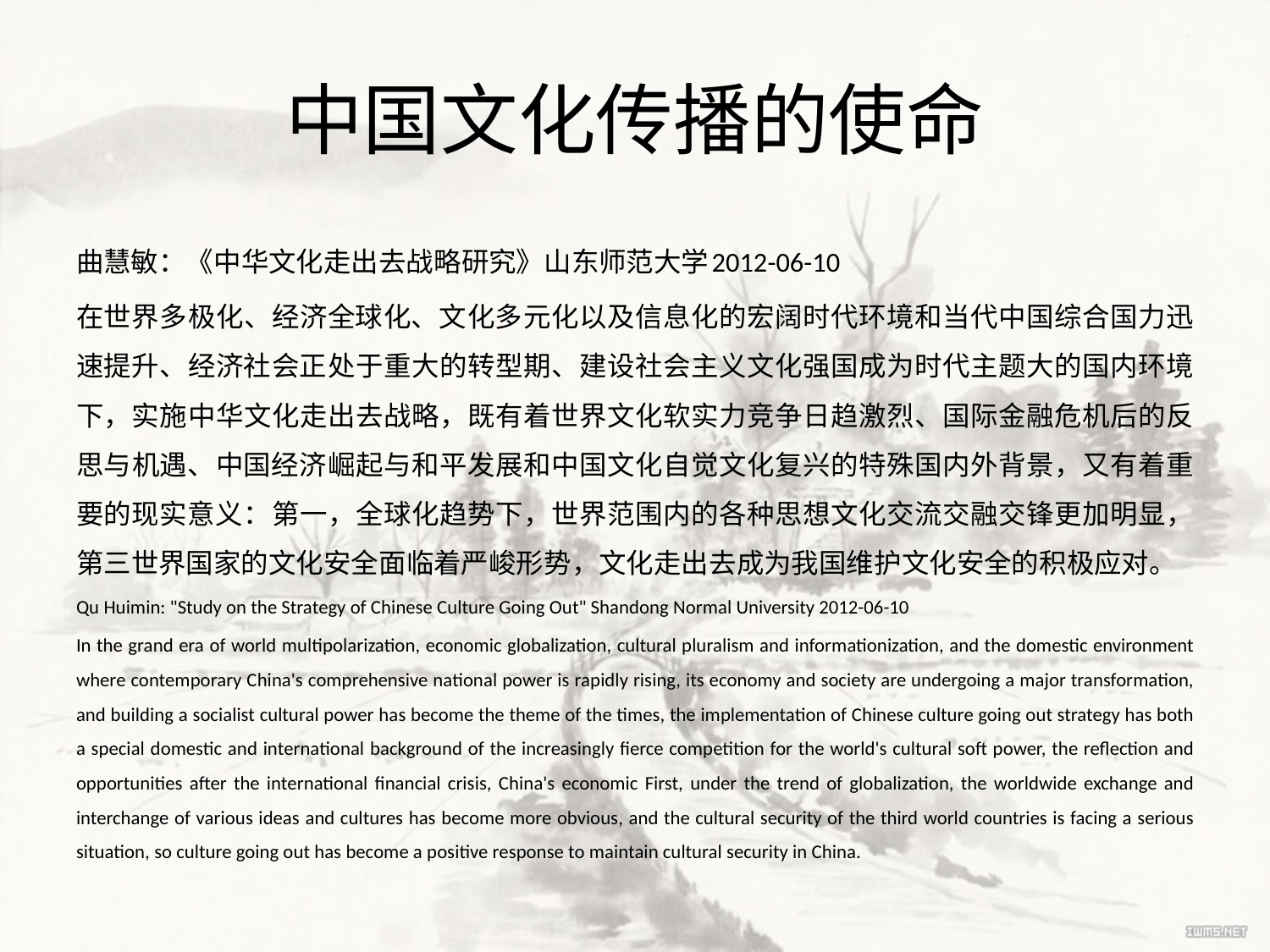

# 中国文化传播的使命
曲慧敏：《中华文化走出去战略研究》山东师范大学2012-06-10
在世界多极化、经济全球化、文化多元化以及信息化的宏阔时代环境和当代中国综合国力迅速提升、经济社会正处于重大的转型期、建设社会主义文化强国成为时代主题大的国内环境下，实施中华文化走出去战略，既有着世界文化软实力竞争日趋激烈、国际金融危机后的反思与机遇、中国经济崛起与和平发展和中国文化自觉文化复兴的特殊国内外背景，又有着重要的现实意义：第一，全球化趋势下，世界范围内的各种思想文化交流交融交锋更加明显，第三世界国家的文化安全面临着严峻形势，文化走出去成为我国维护文化安全的积极应对。
Qu Huimin: "Study on the Strategy of Chinese Culture Going Out" Shandong Normal University 2012-06-10
In the grand era of world multipolarization, economic globalization, cultural pluralism and informationization, and the domestic environment where contemporary China's comprehensive national power is rapidly rising, its economy and society are undergoing a major transformation, and building a socialist cultural power has become the theme of the times, the implementation of Chinese culture going out strategy has both a special domestic and international background of the increasingly fierce competition for the world's cultural soft power, the reflection and opportunities after the international financial crisis, China's economic First, under the trend of globalization, the worldwide exchange and interchange of various ideas and cultures has become more obvious, and the cultural security of the third world countries is facing a serious situation, so culture going out has become a positive response to maintain cultural security in China.